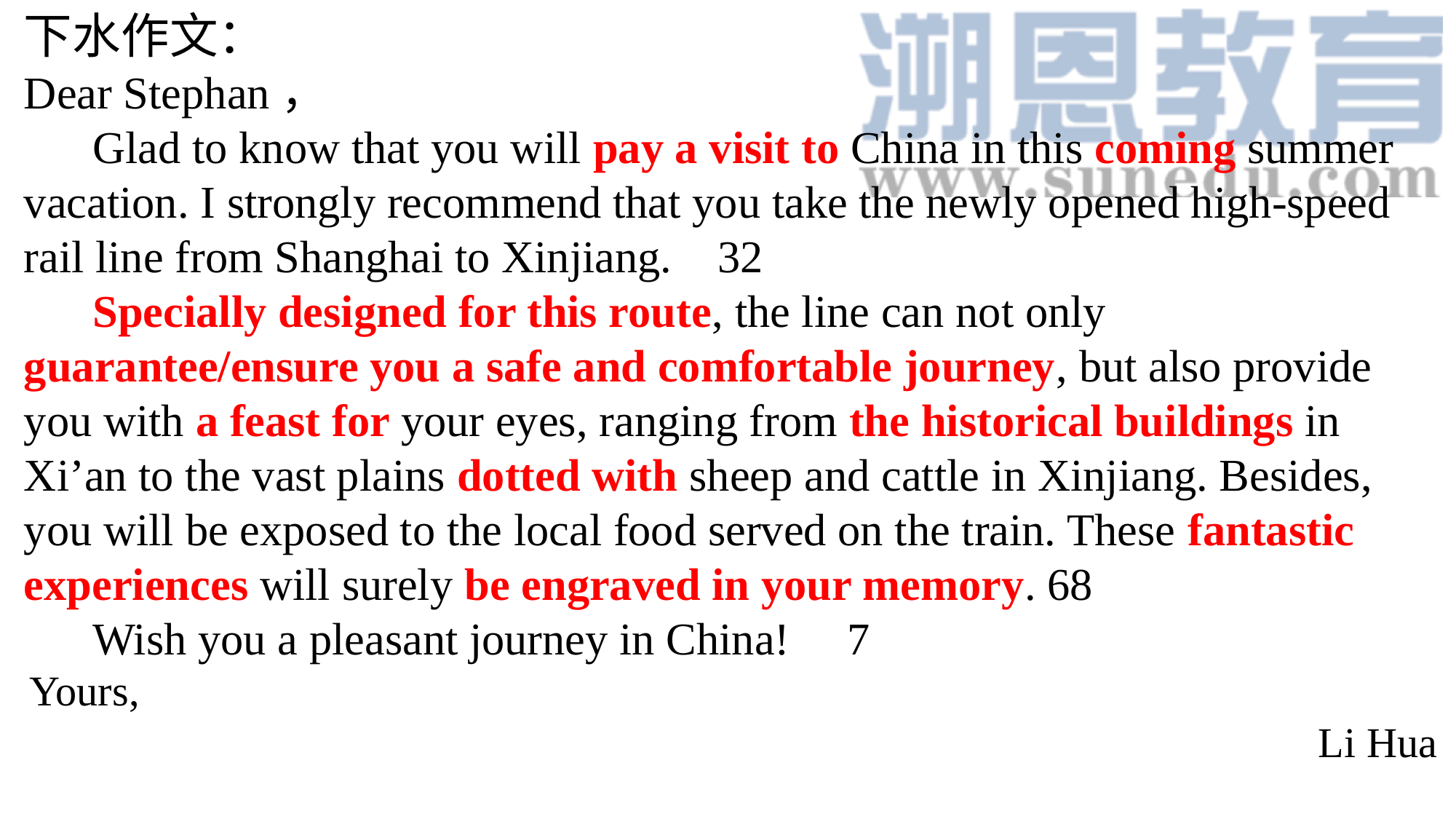

下水作文：
Dear Stephan，
      Glad to know that you will pay a visit to China in this coming summer vacation. I strongly recommend that you take the newly opened high-speed rail line from Shanghai to Xinjiang.    32
      Specially designed for this route, the line can not only guarantee/ensure you a safe and comfortable journey, but also provide you with a feast for your eyes, ranging from the historical buildings in Xi’an to the vast plains dotted with sheep and cattle in Xinjiang. Besides, you will be exposed to the local food served on the train. These fantastic experiences will surely be engraved in your memory. 68
      Wish you a pleasant journey in China!     7
Yours,                                                                                                                                                                        Li Hua